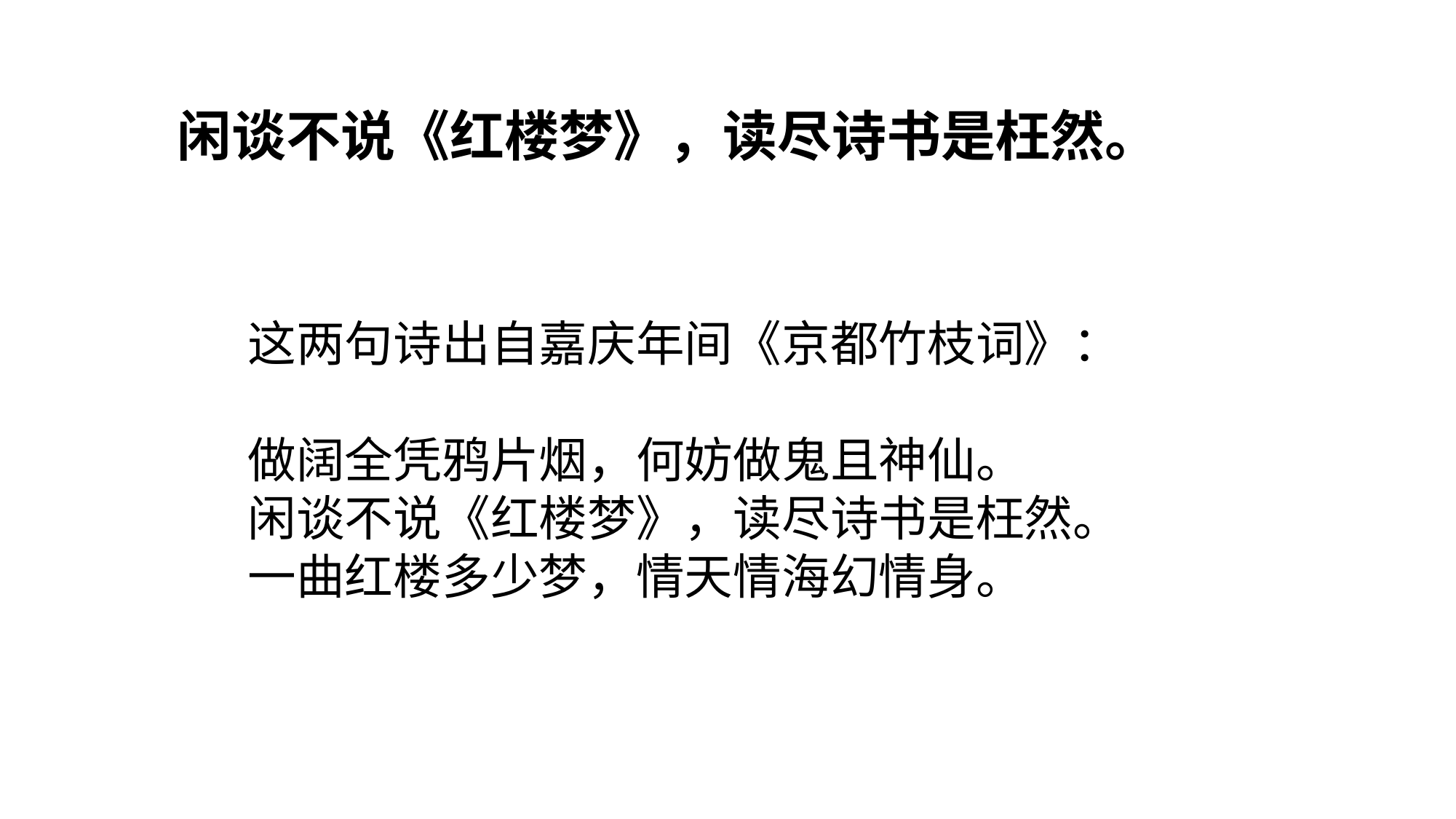

闲谈不说《红楼梦》，读尽诗书是枉然。
这两句诗出自嘉庆年间《京都竹枝词》：

做阔全凭鸦片烟，何妨做鬼且神仙。
闲谈不说《红楼梦》，读尽诗书是枉然。
一曲红楼多少梦，情天情海幻情身。